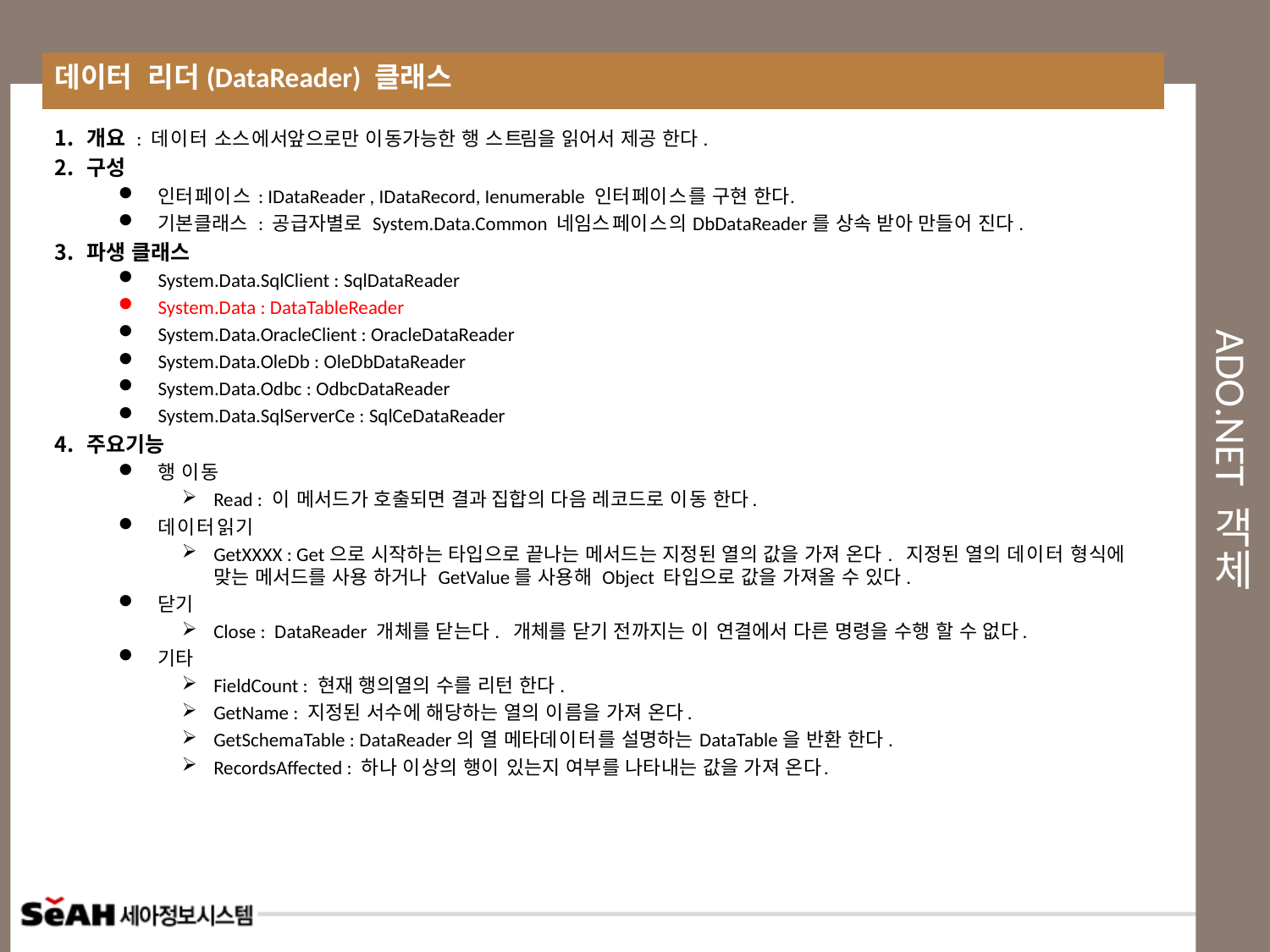

데이터  리더(DataReader) 클래스
# Ado.net 객체
개요 : 데이터 소스에서 앞으로만 이동가능한 행 스트림을 읽어서 제공 한다.
구성
인터페이스 : IDataReader , IDataRecord, Ienumerable 인터페이스를 구현 한다.
기본클래스 : 공급자별로 System.Data.Common 네임스페이스의 DbDataReader를 상속 받아 만들어 진다.
파생 클래스
System.Data.SqlClient : SqlDataReader
System.Data : DataTableReader
System.Data.OracleClient : OracleDataReader
System.Data.OleDb : OleDbDataReader
System.Data.Odbc : OdbcDataReader
System.Data.SqlServerCe : SqlCeDataReader
주요기능
행 이동
Read : 이 메서드가 호출되면 결과 집합의 다음 레코드로 이동 한다.
데이터 읽기
GetXXXX : Get으로 시작하는 타입으로 끝나는 메서드는 지정된 열의 값을 가져 온다.  지정된 열의 데이터 형식에 맞는 메서드를 사용 하거나 GetValue를 사용해 Object 타입으로 값을 가져올 수 있다.
닫기
Close :  DataReader 개체를 닫는다.  개체를 닫기 전까지는 이 연결에서 다른 명령을 수행 할 수 없다.
기타
FieldCount : 현재 행의열의 수를 리턴 한다.
GetName : 지정된 서수에 해당하는 열의 이름을 가져 온다.
GetSchemaTable : DataReader의 열 메타데이터를 설명하는 DataTable을 반환 한다.
RecordsAffected : 하나 이상의 행이 있는지 여부를 나타내는 값을 가져 온다.